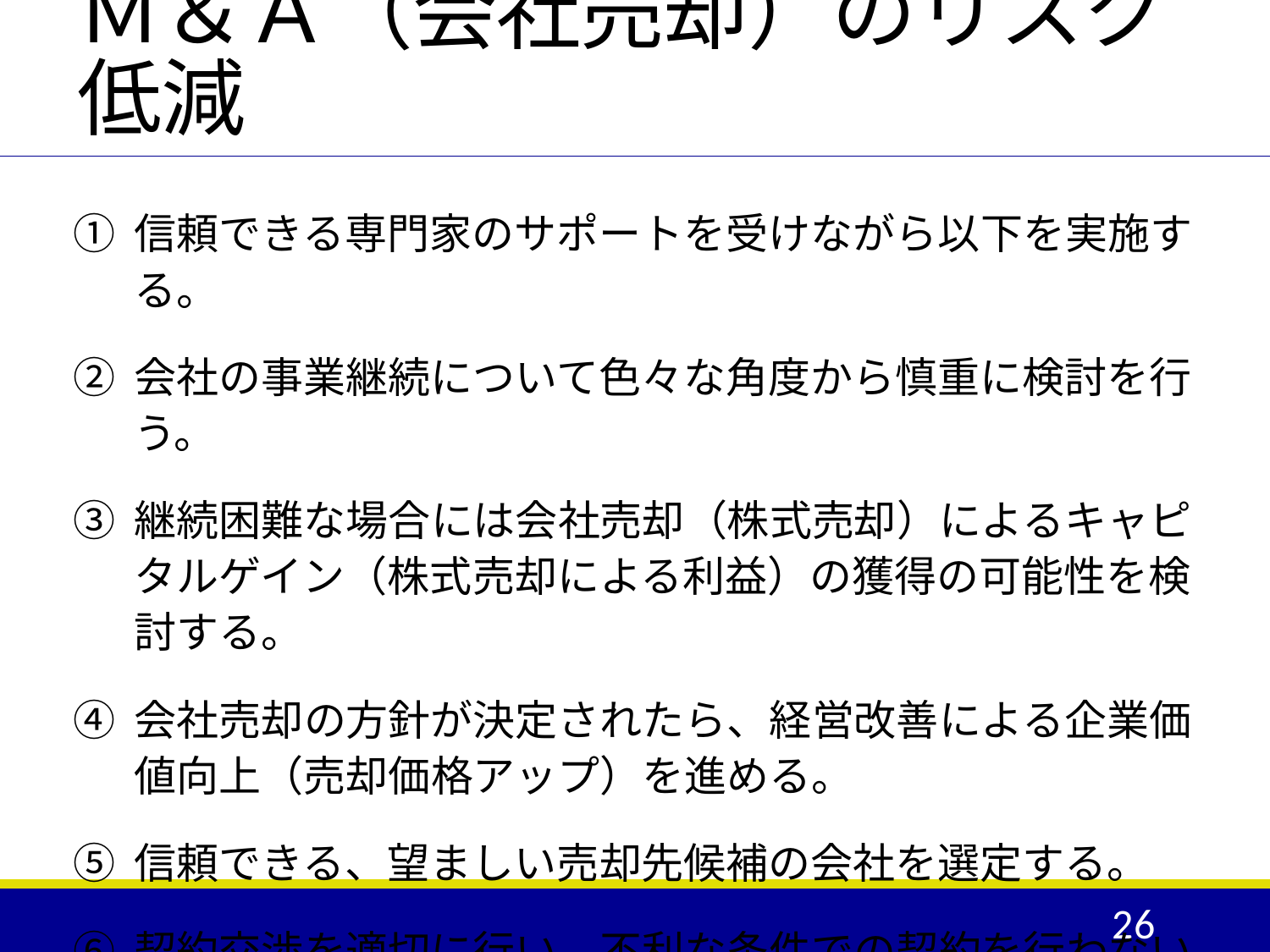

# Ｍ＆Ａ（会社売却）のリスク低減
信頼できる専門家のサポートを受けながら以下を実施する。
会社の事業継続について色々な角度から慎重に検討を行う。
継続困難な場合には会社売却（株式売却）によるキャピタルゲイン（株式売却による利益）の獲得の可能性を検討する。
会社売却の方針が決定されたら、経営改善による企業価値向上（売却価格アップ）を進める。
信頼できる、望ましい売却先候補の会社を選定する。
契約交渉を適切に行い、不利な条件での契約を行わない。
26